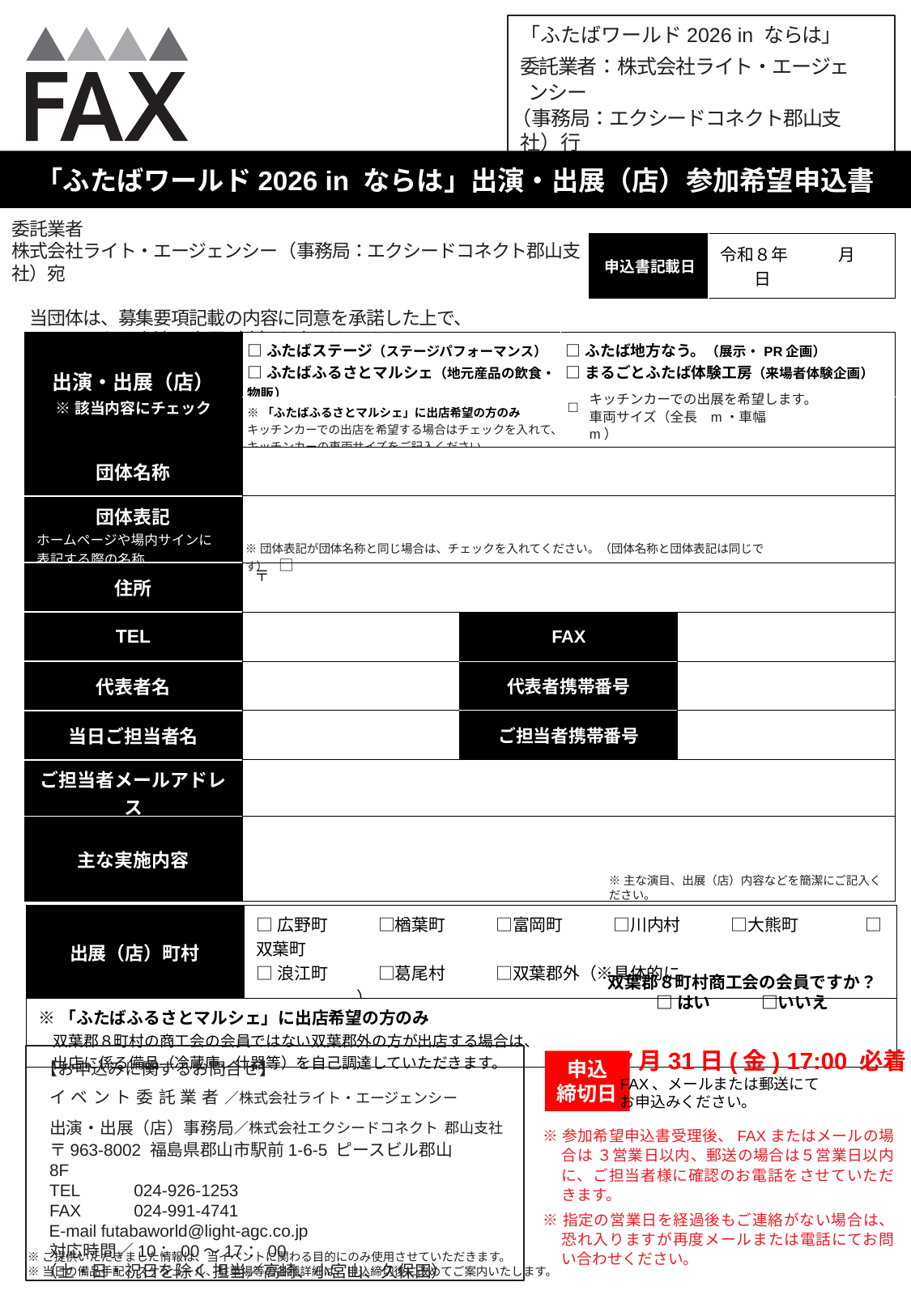

「ふたばワールド2026 in ならは」
委託業者：株式会社ライト・エージェンシー
（事務局：エクシードコネクト郡山支社）行
FAX 024-991-4741

「ふたばワールド2026 in ならは」出演・出展（店）参加希望申込書
委託業者
株式会社ライト・エージェンシー（事務局：エクシードコネクト郡山支社）宛

　当団体は、募集要項記載の内容に同意を承諾した上で、
　以下のとおり出演・出展（店）を申し込みます。
| 申込書記載日 | 令和８年　　　月　　　日 |
| --- | --- |
| 出演・出展（店） ※該当内容にチェック | □ふたばステージ（ステージパフォーマンス） □ふたばふるさとマルシェ（地元産品の飲食・物販） | □ふたば地方なう。（展示・PR企画） □まるごとふたば体験工房（来場者体験企画） |
| --- | --- | --- |
|  | ※「ふたばふるさとマルシェ」に出店希望の方のみ キッチンカーでの出店を希望する場合はチェックを入れて、 キッチンカーの車両サイズをご記入ください。 |  |
キッチンカーでの出展を希望します。
車両サイズ（全長	m・車幅　　　　　　　　m）
□
| 団体名称 |  |  |  |
| --- | --- | --- | --- |
| 団体表記 ホームページや場内サインに 表記する際の名称 |  |  |  |
| 住所 |  |  |  |
| TEL |  | FAX |  |
| 代表者名 |  | 代表者携帯番号 |  |
| 当日ご担当者名 |  | ご担当者携帯番号 |  |
| ご担当者メールアドレス |  |  |  |
| 主な実施内容 |  |  |  |
※団体表記が団体名称と同じ場合は、チェックを入れてください。（団体名称と団体表記は同じです）　□
〒
※主な演目、出展（店）内容などを簡潔にご記入ください。
| 出展（店）町村 | □広野町　　　□楢葉町　　　□富岡町　　　□川内村　　　□大熊町　　　　□双葉町 □浪江町　　　□葛尾村　　　□双葉郡外（※具体的に　　　　　　　　　　　　　　　　　　） |
| --- | --- |
| ※「ふたばふるさとマルシェ」に出店希望の方のみ 　双葉郡８町村の商工会の会員ではない双葉郡外の方が出店する場合は、 　出店に係る備品（冷蔵庫、什器等）を自己調達していただきます。 |  |
双葉郡８町村商工会の会員ですか？
□はい　　　□いいえ
7月31日(金) 17:00 必着
FAX、メールまたは郵送にて
お申込みください。
【お申込みに関するお問合せ】
イベント委託業者／株式会社ライト・エージェンシー
出演・出展（店）事務局／株式会社エクシードコネクト  郡山支社
〒963-8002 福島県郡山市駅前1-6-5 ピースビル郡山8F
TEL	024-926-1253
FAX	024-991-4741
E-mail futabaworld@light-agc.co.jp
対応時間／10：00～17：00
（土・日・祝日を除く 担当／高崎、小宮山、久保田）
申込
締切日
※参加希望申込書受理後、FAXまたはメールの場合は ３営業日以内、郵送の場合は５営業日以内に、ご担当者様に確認のお電話をさせていただきます。
※指定の営業日を経過後もご連絡がない場合は、恐れ入りますが再度メールまたは電話にてお問い合わせください。
※ご提供いただきました情報は、当イベントに関わる目的にのみ使用させていただきます。
※当日の備品手配、スケジュール、駐車場等の各種詳細は、申込締切後に改めてご案内いたします。